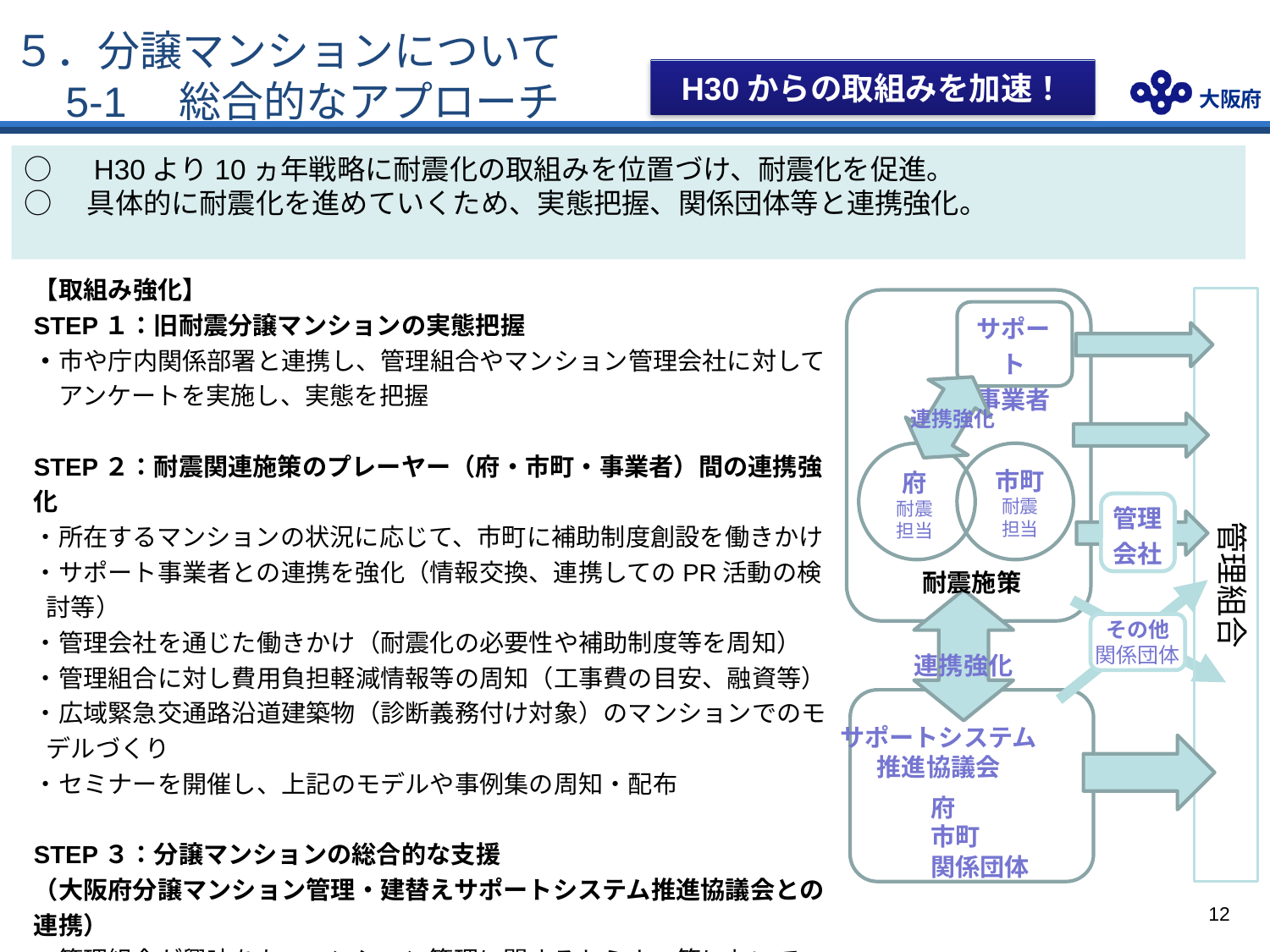

# ５．分譲マンションについて 　5-1　総合的なアプローチ
H30からの取組みを加速！
○　H30より10ヵ年戦略に耐震化の取組みを位置づけ、耐震化を促進。
○　具体的に耐震化を進めていくため、実態把握、関係団体等と連携強化。

【取組み強化】
STEP１：旧耐震分譲マンションの実態把握
・市や庁内関係部署と連携し、管理組合やマンション管理会社に対して
　アンケートを実施し、実態を把握

STEP２：耐震関連施策のプレーヤー（府・市町・事業者）間の連携強化
・所在するマンションの状況に応じて、市町に補助制度創設を働きかけ
・サポート事業者との連携を強化（情報交換、連携してのPR活動の検討等）
・管理会社を通じた働きかけ（耐震化の必要性や補助制度等を周知）
・管理組合に対し費用負担軽減情報等の周知（工事費の目安、融資等）
・広域緊急交通路沿道建築物（診断義務付け対象）のマンションでのモデルづくり
・セミナーを開催し、上記のモデルや事例集の周知・配布

STEP３：分譲マンションの総合的な支援
（大阪府分譲マンション管理・建替えサポートシステム推進協議会との連携）
・管理組合が興味をもつマンション管理に関するセミナー等において、耐震化啓発
・管理状況の分析等を行う登録制度（大阪府分譲マンション管理適正化推進制度）に登録している管理組合等に対し、耐震化の働きかけ

管理組合

サポート
事業者

連携強化

市町
耐震
担当
府
耐震
担当
管理
会社

耐震施策

その他
関係団体
連携強化

サポートシステム
推進協議会

府
市町
関係団体
12